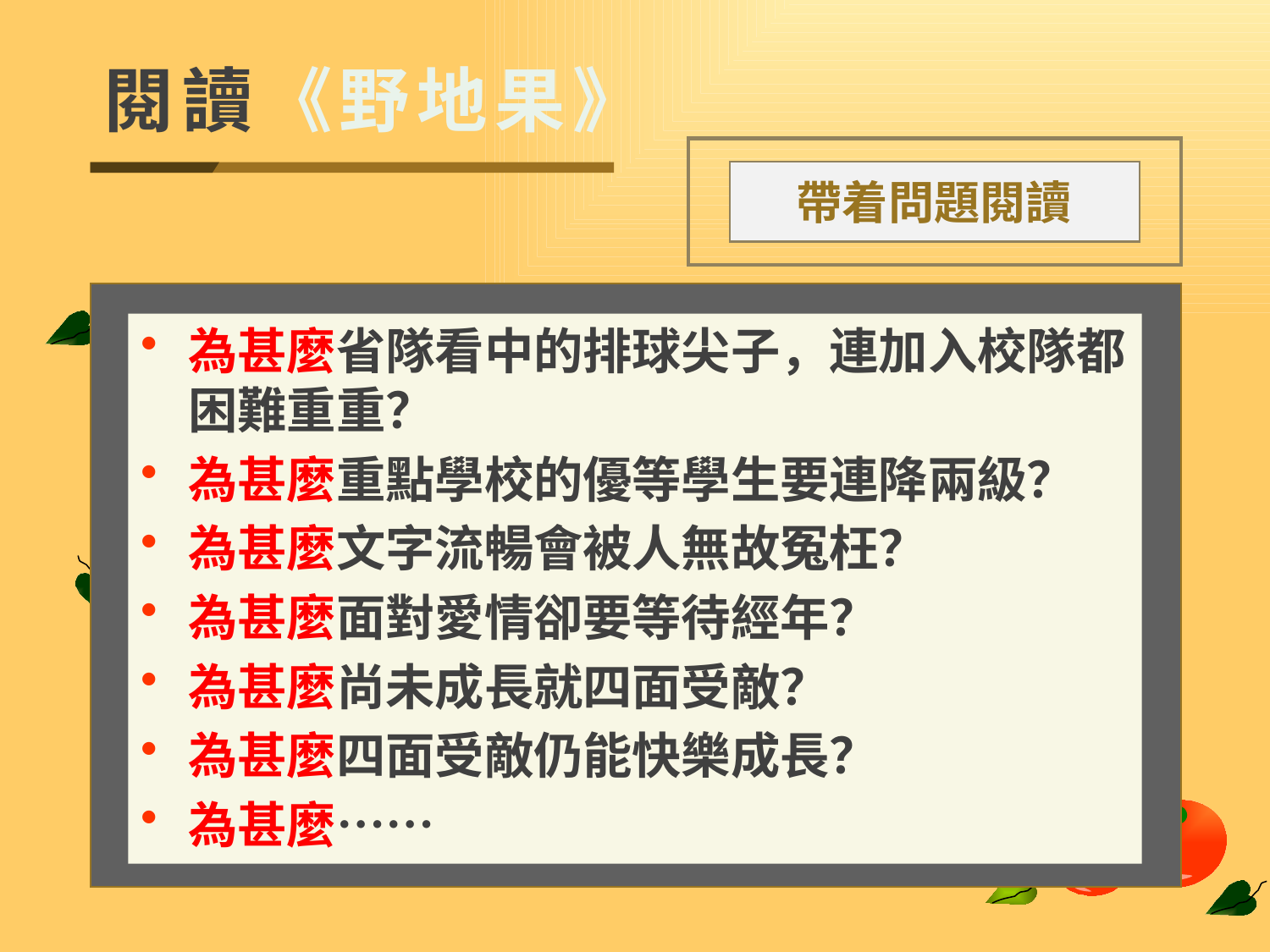

閱讀《野地果》

帶着問題閱讀

為甚麼省隊看中的排球尖子，連加入校隊都困難重重？
為甚麼重點學校的優等學生要連降兩級？
為甚麼文字流暢會被人無故冤枉？
為甚麼面對愛情卻要等待經年？
為甚麼尚未成長就四面受敵？
為甚麼四面受敵仍能快樂成長？
為甚麼……